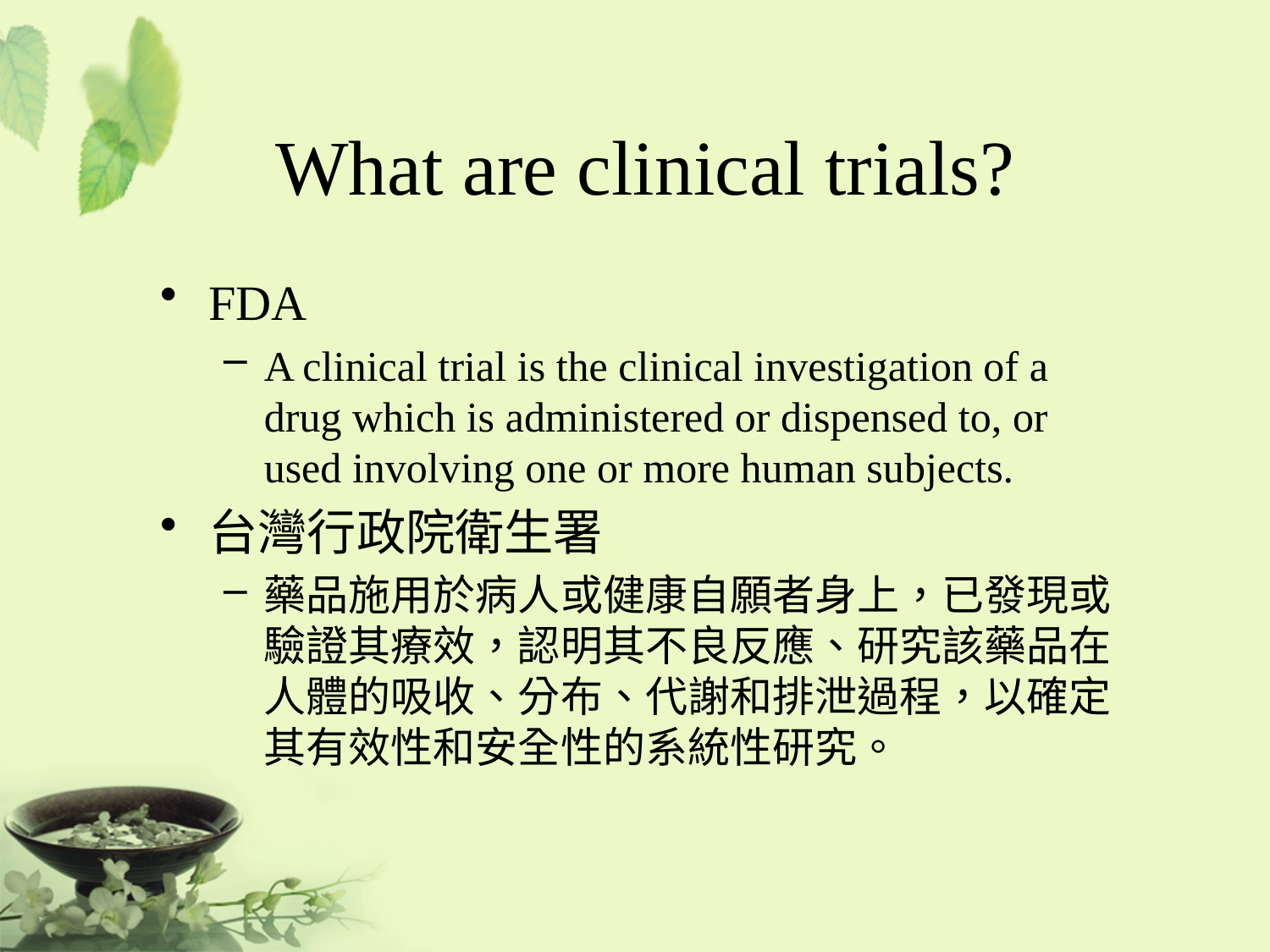

# What are clinical trials?
FDA
A clinical trial is the clinical investigation of a drug which is administered or dispensed to, or used involving one or more human subjects.
台灣行政院衛生署
藥品施用於病人或健康自願者身上，已發現或驗證其療效，認明其不良反應、研究該藥品在人體的吸收、分布、代謝和排泄過程，以確定其有效性和安全性的系統性研究。